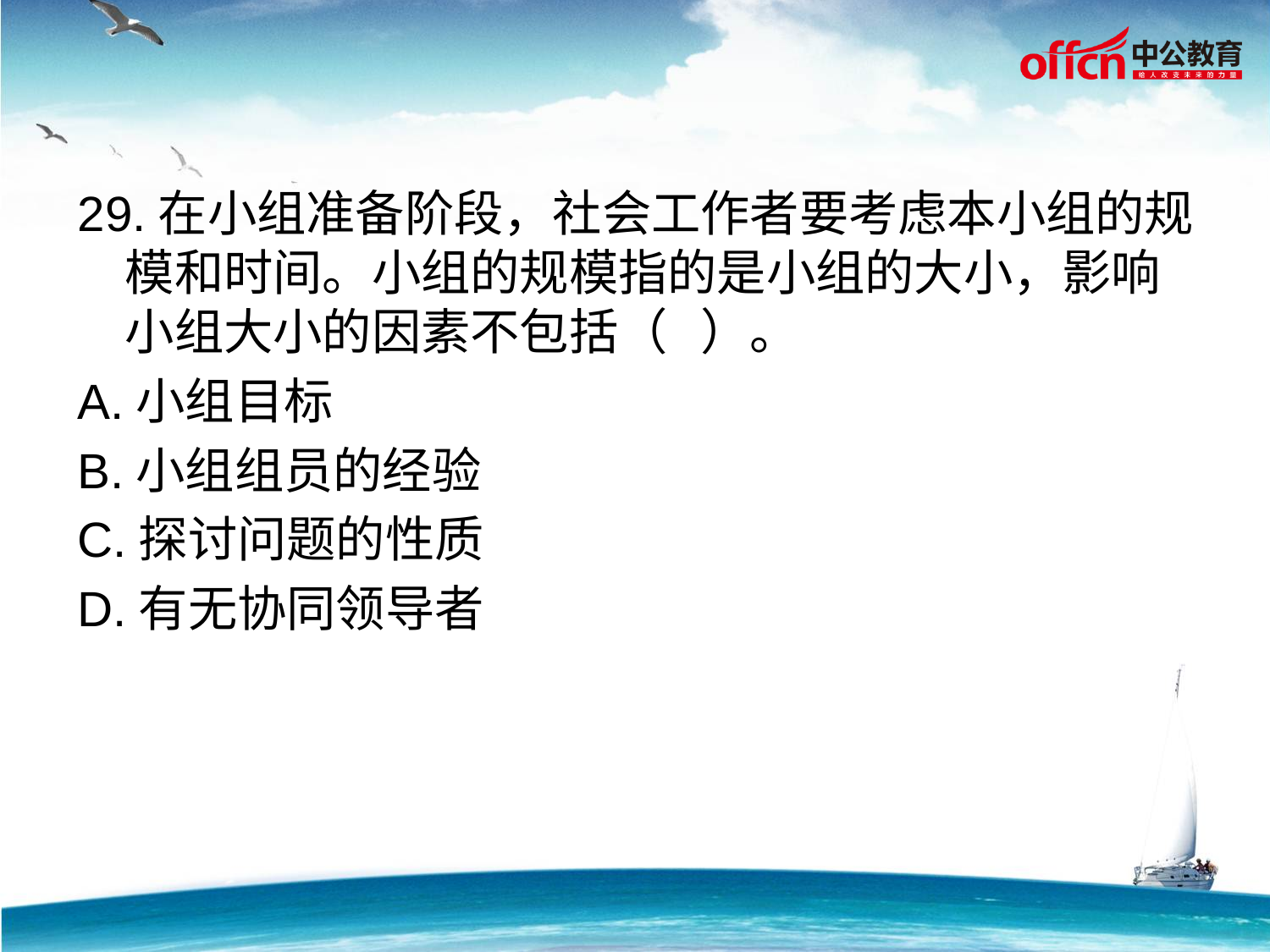

29.在小组准备阶段，社会工作者要考虑本小组的规模和时间。小组的规模指的是小组的大小，影响小组大小的因素不包括（   ）。
A.小组目标
B.小组组员的经验
C.探讨问题的性质
D.有无协同领导者